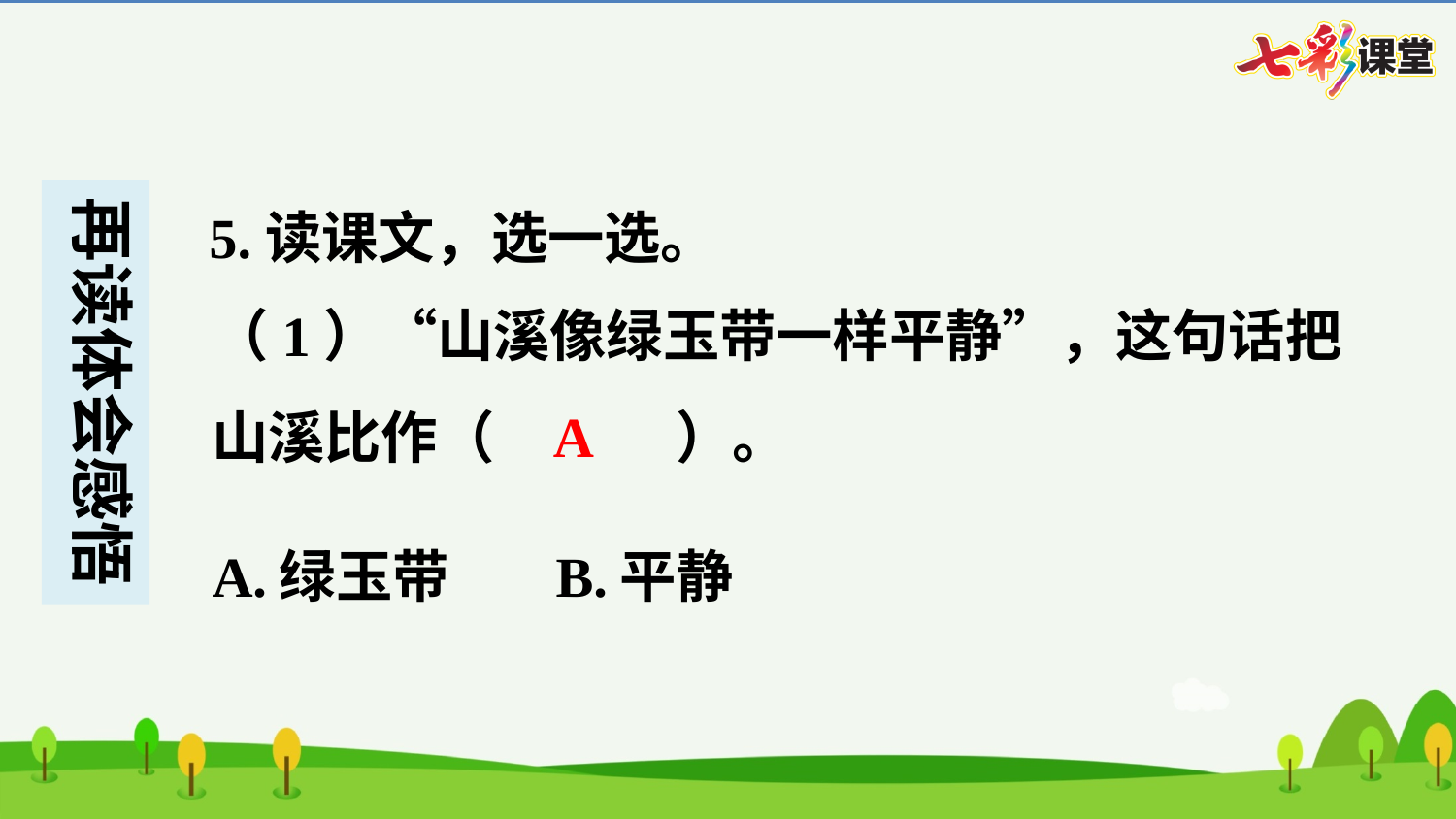

5.读课文，选一选。
（1）“山溪像绿玉带一样平静”，这句话把山溪比作（　A　）。
A
| A.绿玉带 | B.平静 |
| --- | --- |